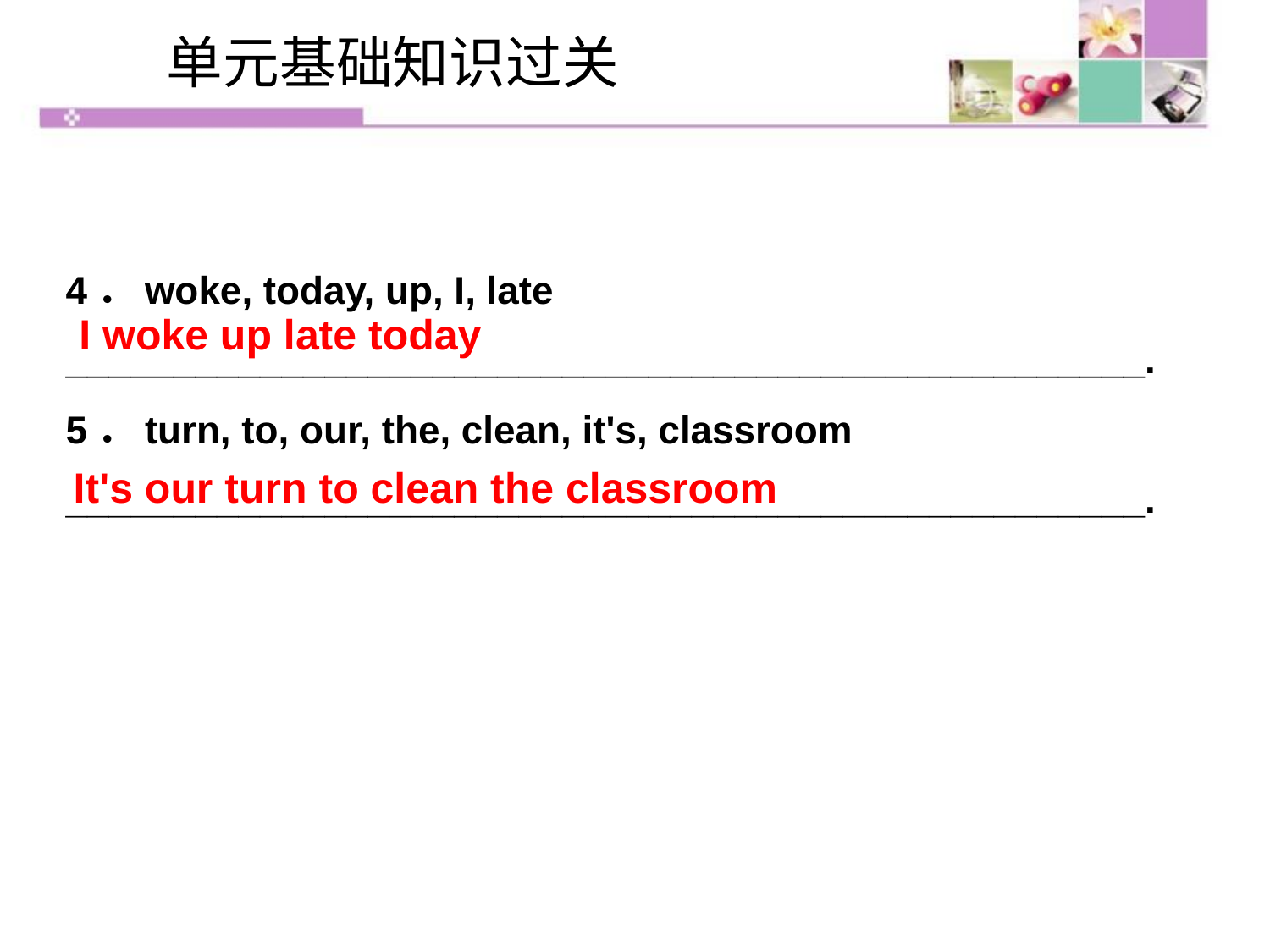

单元基础知识过关
4．woke, today, up, I, late
__________________________________________________.
5．turn, to, our, the, clean, it's, classroom
__________________________________________________.
I woke up late today
It's our turn to clean the classroom